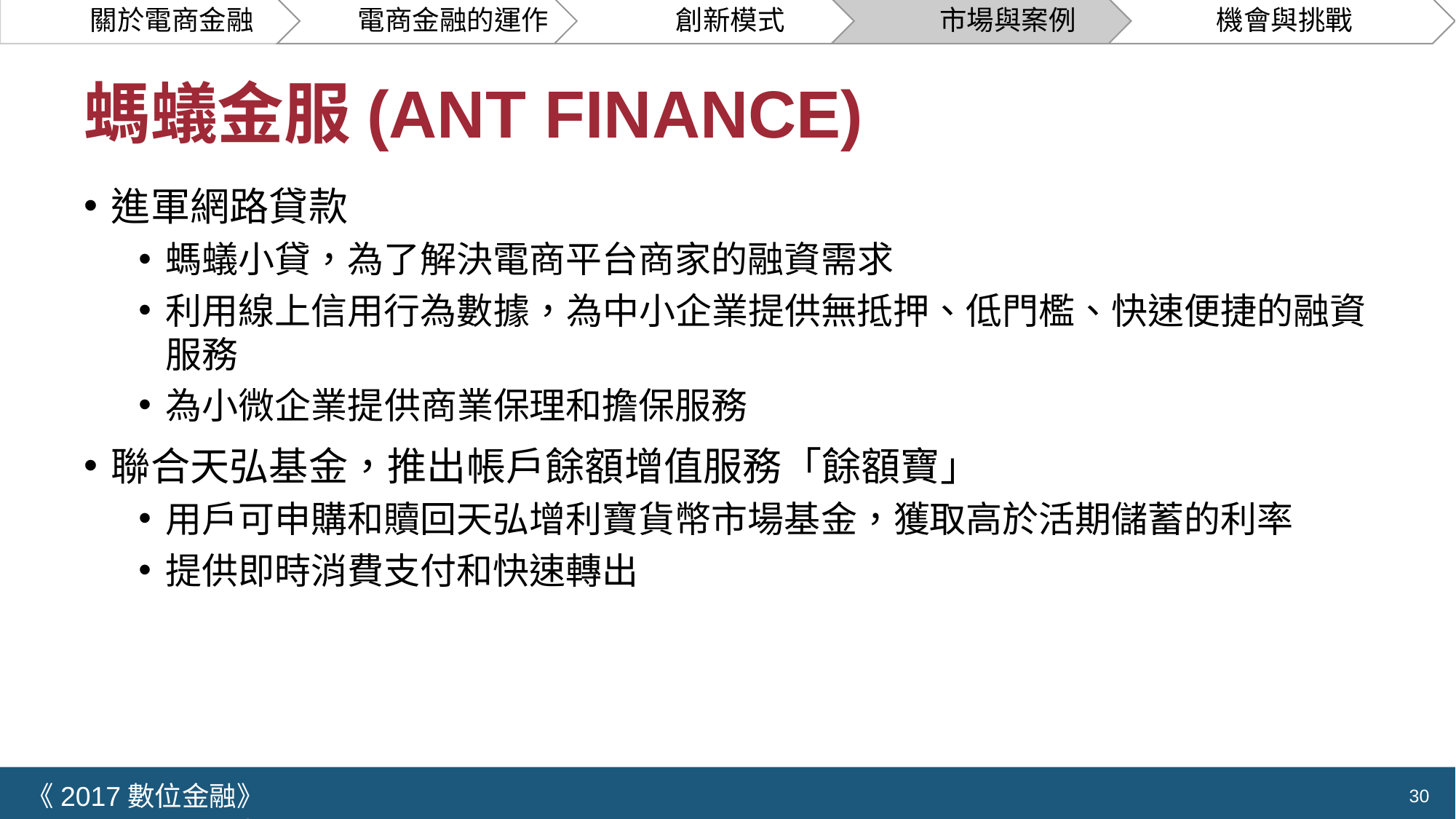

關於電商金融
電商金融的運作
創新模式
市場與案例
機會與挑戰
# 螞蟻金服(ANT FINANCE)
進軍網路貸款
螞蟻小貸，為了解決電商平台商家的融資需求
利用線上信用行為數據，為中小企業提供無抵押、低門檻、快速便捷的融資服務
為小微企業提供商業保理和擔保服務
聯合天弘基金，推出帳戶餘額增值服務「餘額寶」
用戶可申購和贖回天弘增利寶貨幣市場基金，獲取高於活期儲蓄的利率
提供即時消費支付和快速轉出

《2017數位金融》                                                                                                                                             	NCTU.IIM.IEBI Lab
30